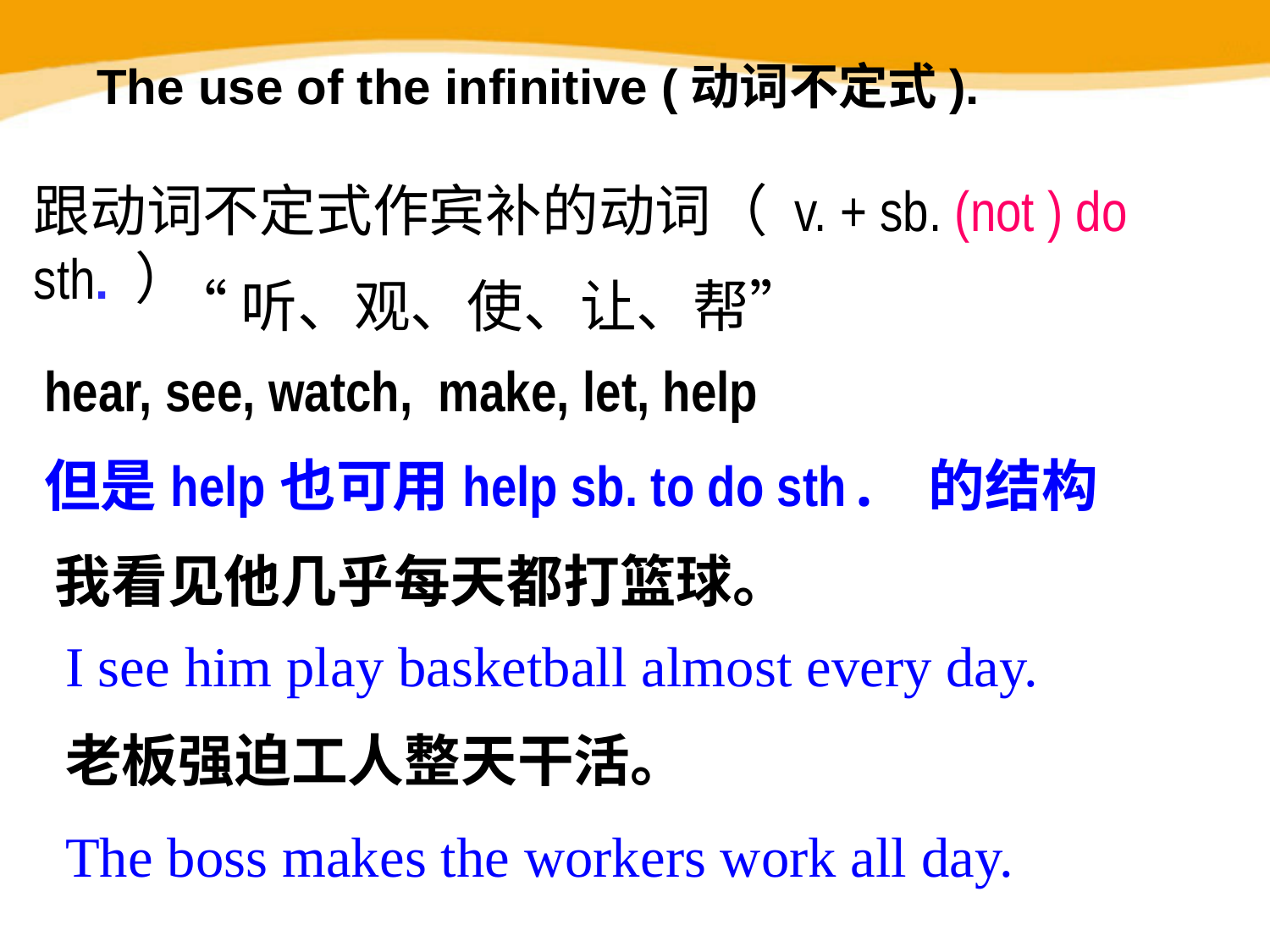

The use of the infinitive (动词不定式).
跟动词不定式作宾补的动词（ v. + sb. (not ) do sth.  ）

“听、观、使、让、帮”
hear, see, watch,  make, let, help
但是help也可用help sb. to do sth. 的结构
我看见他几乎每天都打篮球。
I see him play basketball almost every day.
老板强迫工人整天干活。
The boss makes the workers work all day.